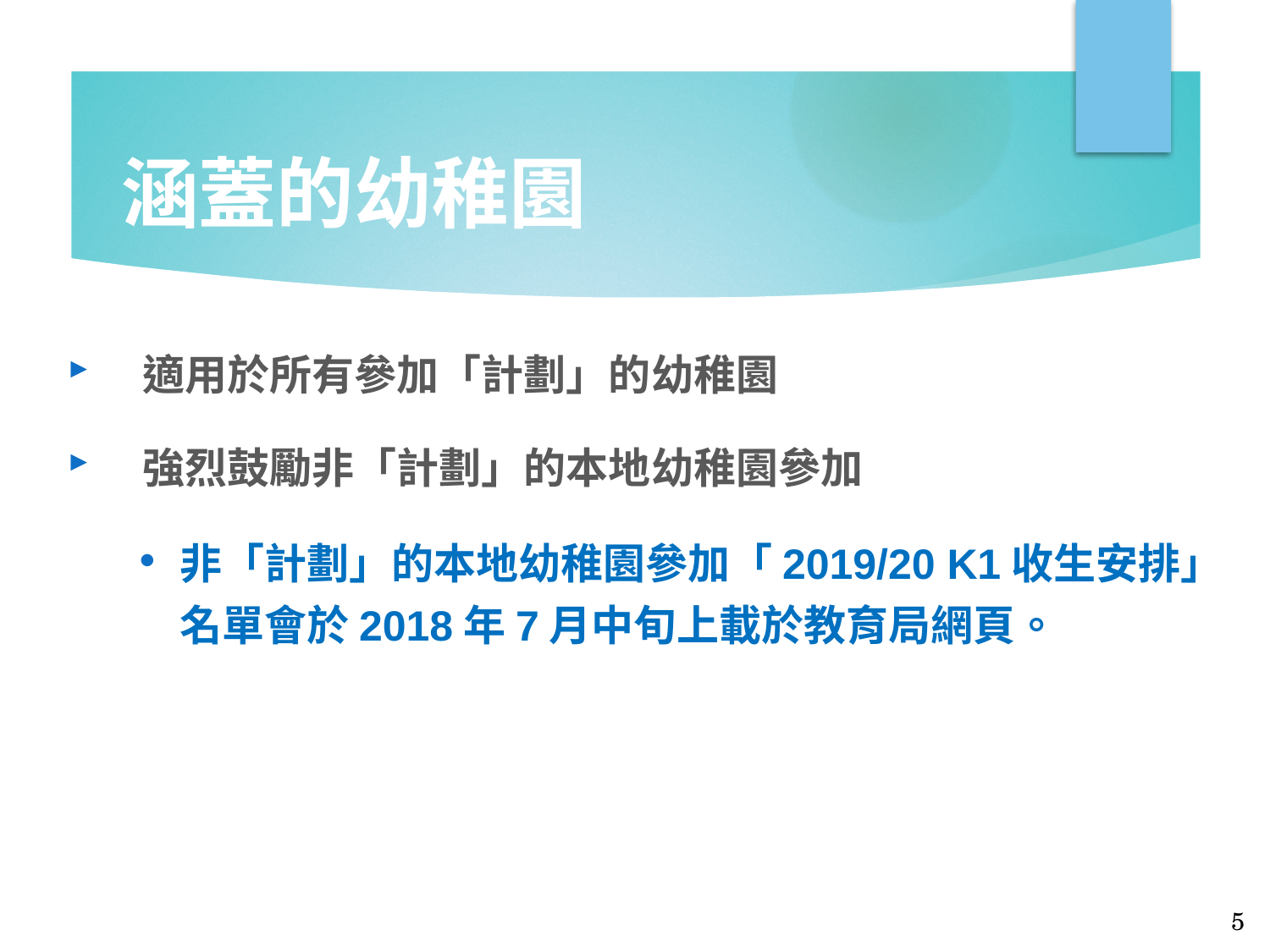

涵蓋的幼稚園

適用於所有參加「計劃」的幼稚園
強烈鼓勵非「計劃」的本地幼稚園參加
非「計劃」的本地幼稚園參加「2019/20 K1收生安排」名單會於2018年7月中旬上載於教育局網頁。

5